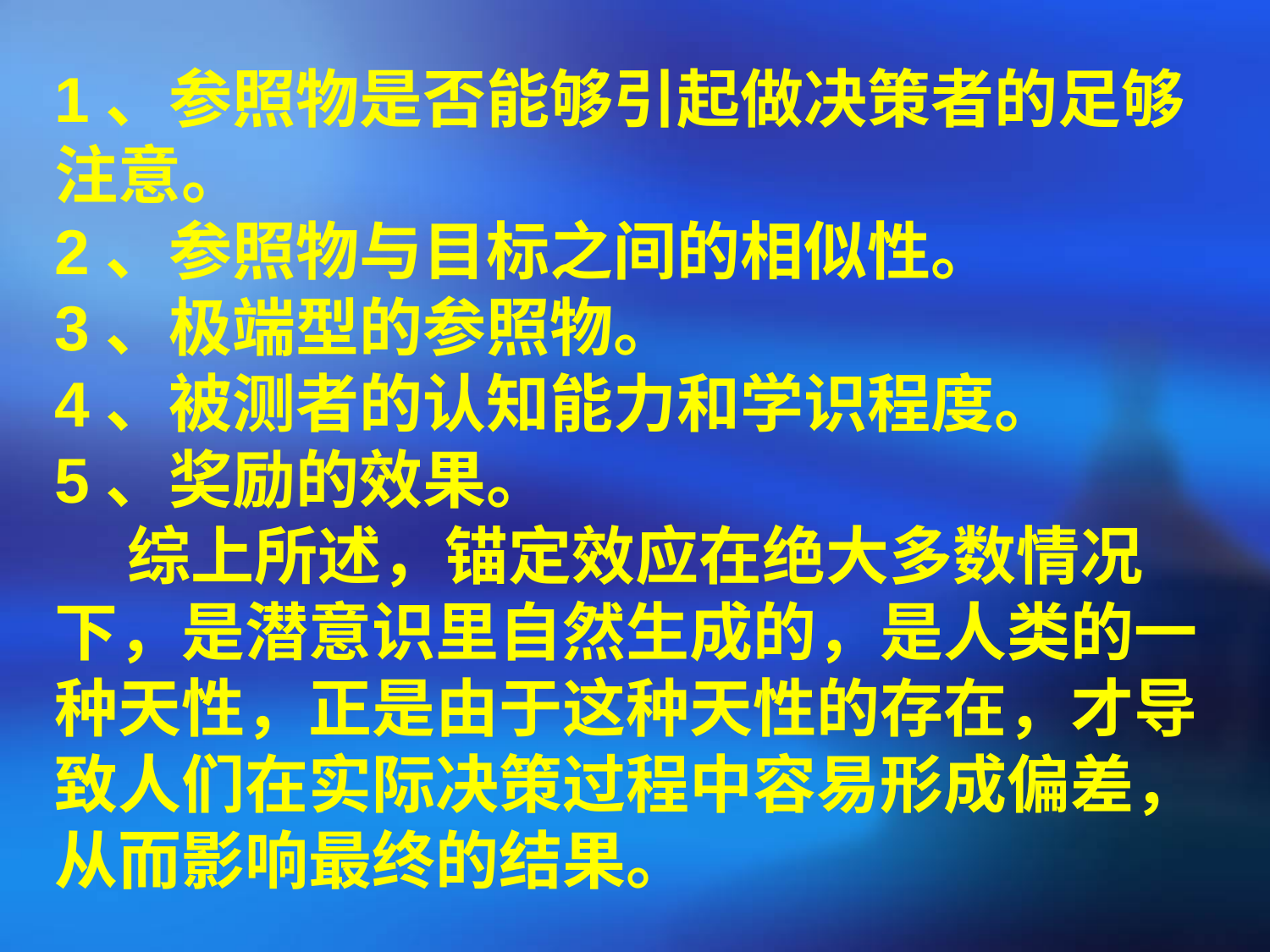

1、参照物是否能够引起做决策者的足够注意。
2、参照物与目标之间的相似性。
3、极端型的参照物。
4、被测者的认知能力和学识程度。
5、奖励的效果。
    综上所述，锚定效应在绝大多数情况下，是潜意识里自然生成的，是人类的一种天性，正是由于这种天性的存在，才导致人们在实际决策过程中容易形成偏差，从而影响最终的结果。